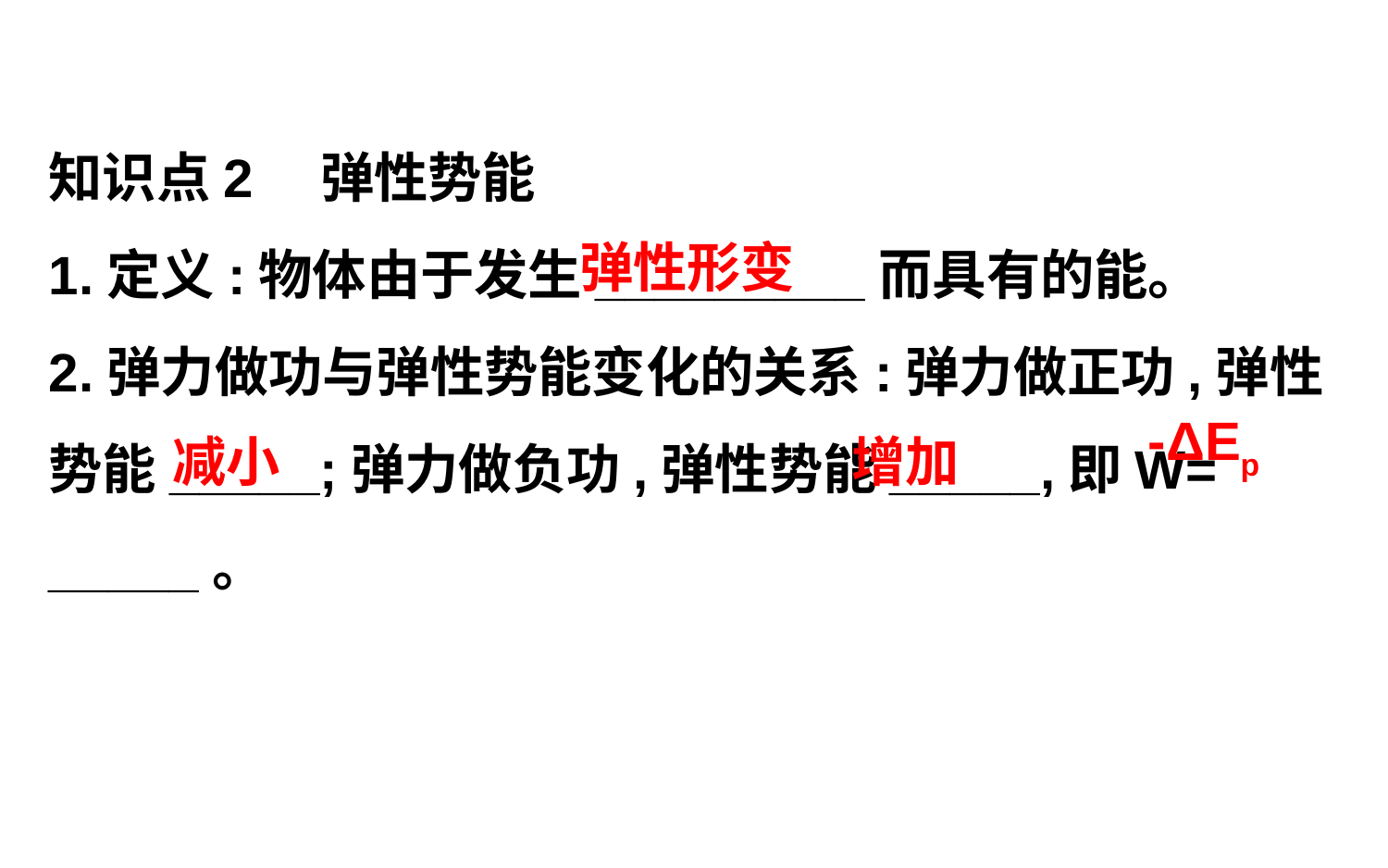

知识点2　弹性势能
1.定义:物体由于发生_________而具有的能。
2.弹力做功与弹性势能变化的关系:弹力做正功,弹性
势能_____;弹力做负功,弹性势能_____,即W= _____。
弹性形变
-ΔEp
减小
增加